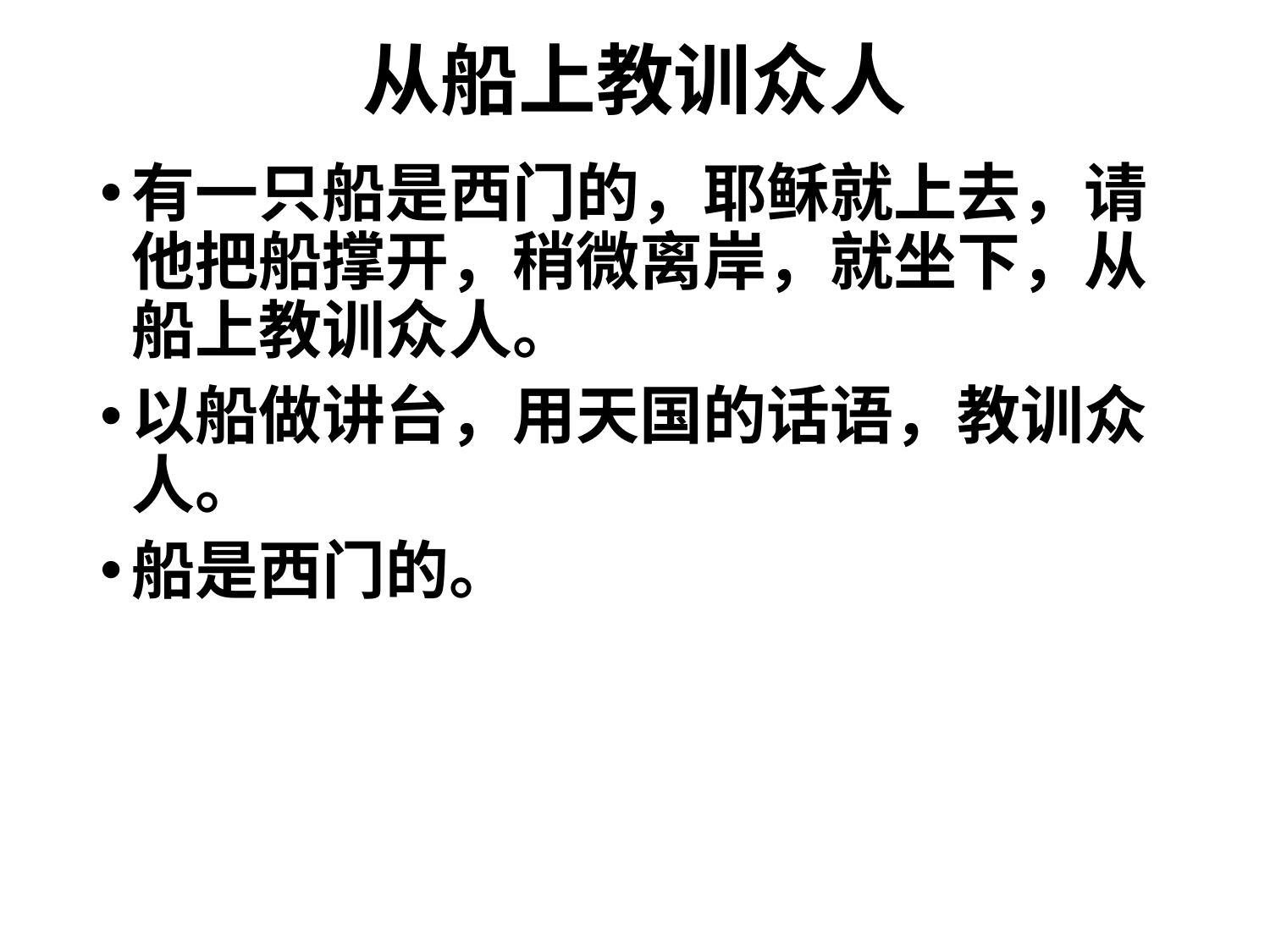

# 从船上教训众人
有一只船是西门的，耶稣就上去，请他把船撑开，稍微离岸，就坐下，从船上教训众人。
以船做讲台，用天国的话语，教训众人。
船是西门的。